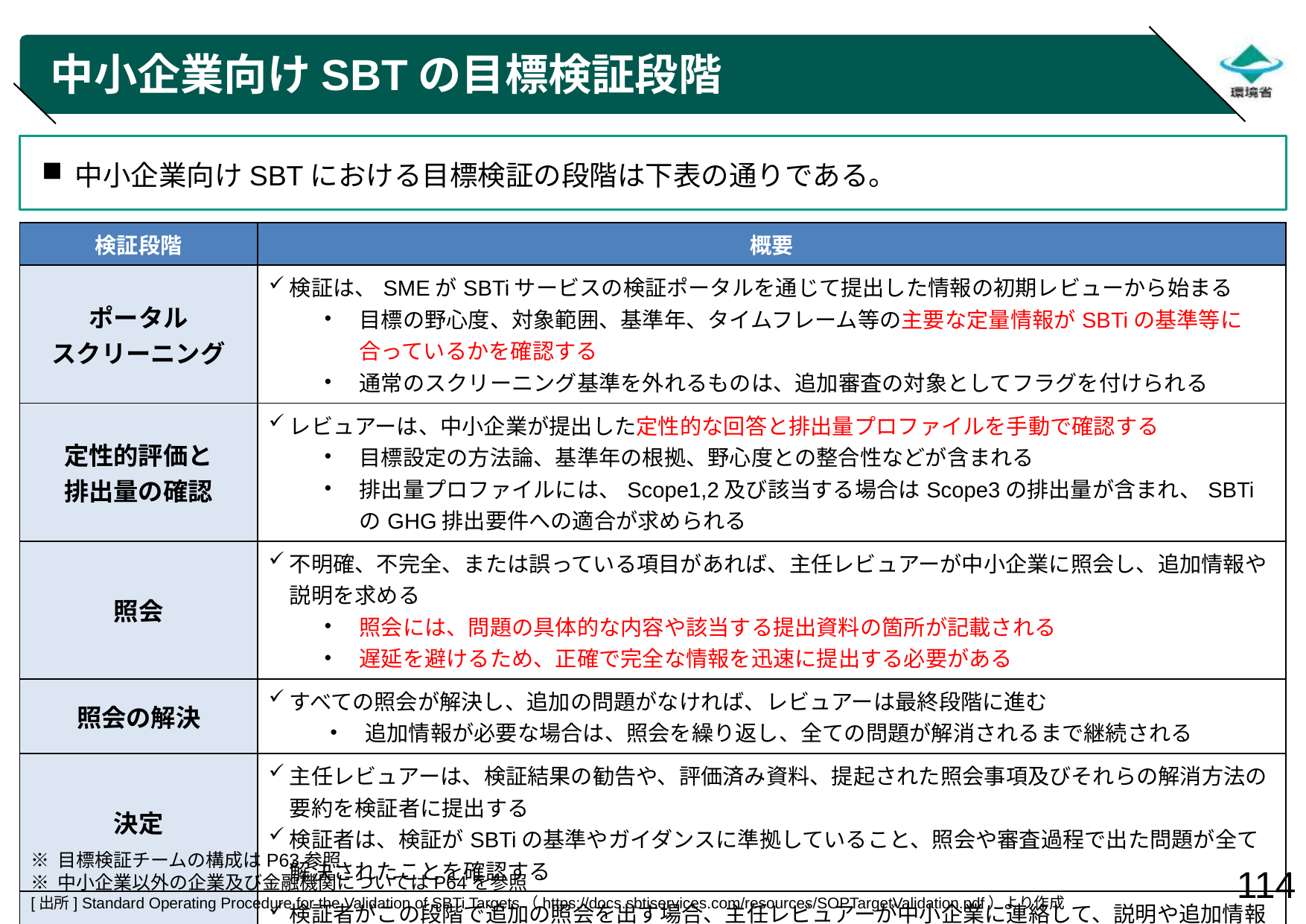

# 中小企業向けSBTの目標検証段階
中小企業向けSBTにおける目標検証の段階は下表の通りである。
| 検証段階 | 概要 |
| --- | --- |
| ポータル スクリーニング | 検証は、SMEがSBTiサービスの検証ポータルを通じて提出した情報の初期レビューから始まる 目標の野心度、対象範囲、基準年、タイムフレーム等の主要な定量情報がSBTiの基準等に合っているかを確認する 通常のスクリーニング基準を外れるものは、追加審査の対象としてフラグを付けられる |
| 定性的評価と 排出量の確認 | レビュアーは、中小企業が提出した定性的な回答と排出量プロファイルを手動で確認する 目標設定の方法論、基準年の根拠、野心度との整合性などが含まれる 排出量プロファイルには、Scope1,2及び該当する場合はScope3の排出量が含まれ、SBTiのGHG排出要件への適合が求められる |
| 照会 | 不明確、不完全、または誤っている項目があれば、主任レビュアーが中小企業に照会し、追加情報や説明を求める 照会には、問題の具体的な内容や該当する提出資料の箇所が記載される 遅延を避けるため、正確で完全な情報を迅速に提出する必要がある |
| 照会の解決 | すべての照会が解決し、追加の問題がなければ、レビュアーは最終段階に進む 追加情報が必要な場合は、照会を繰り返し、全ての問題が解消されるまで継続される |
| 決定 | 主任レビュアーは、検証結果の勧告や、評価済み資料、提起された照会事項及びそれらの解消方法の要約を検証者に提出する 検証者は、検証がSBTiの基準やガイダンスに準拠していること、照会や審査過程で出た問題が全て解決されたことを確認する |
| 決定に対する 追加照会 | 検証者がこの段階で追加の照会を出す場合、主任レビュアーが中小企業に連絡して、説明や追加情報を求める 中小企業が照会に対応した後、主任レビュアーは再度検証結果の勧告を提出し、検証者が最終決定を下す |
※ 目標検証チームの構成はP63参照
※ 中小企業以外の企業及び金融機関についてはP64を参照
[出所] Standard Operating Procedure for the Validation of SBTi Targets（https://docs.sbtiservices.com/resources/SOPTargetValidation.pdf）より作成